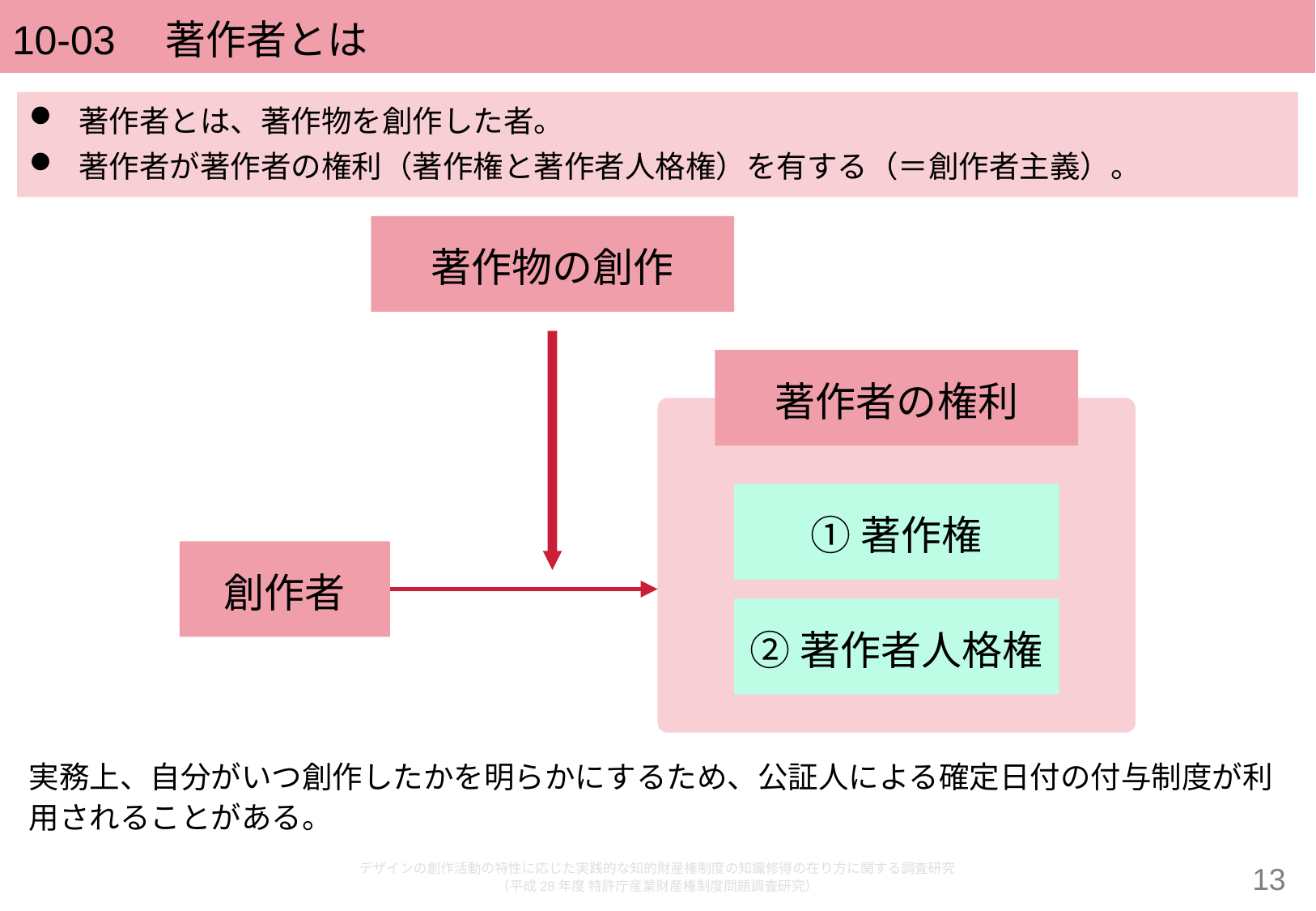

# 10-03　著作者とは
著作者とは、著作物を創作した者。
著作者が著作者の権利（著作権と著作者人格権）を有する（＝創作者主義）。
著作物の創作

著作者の権利

①著作権
創作者
②著作者人格権
実務上、自分がいつ創作したかを明らかにするため、公証人による確定日付の付与制度が利用されることがある。
デザインの創作活動の特性に応じた実践的な知的財産権制度の知識修得の在り方に関する調査研究
（平成28年度 特許庁産業財産権制度問題調査研究）
13